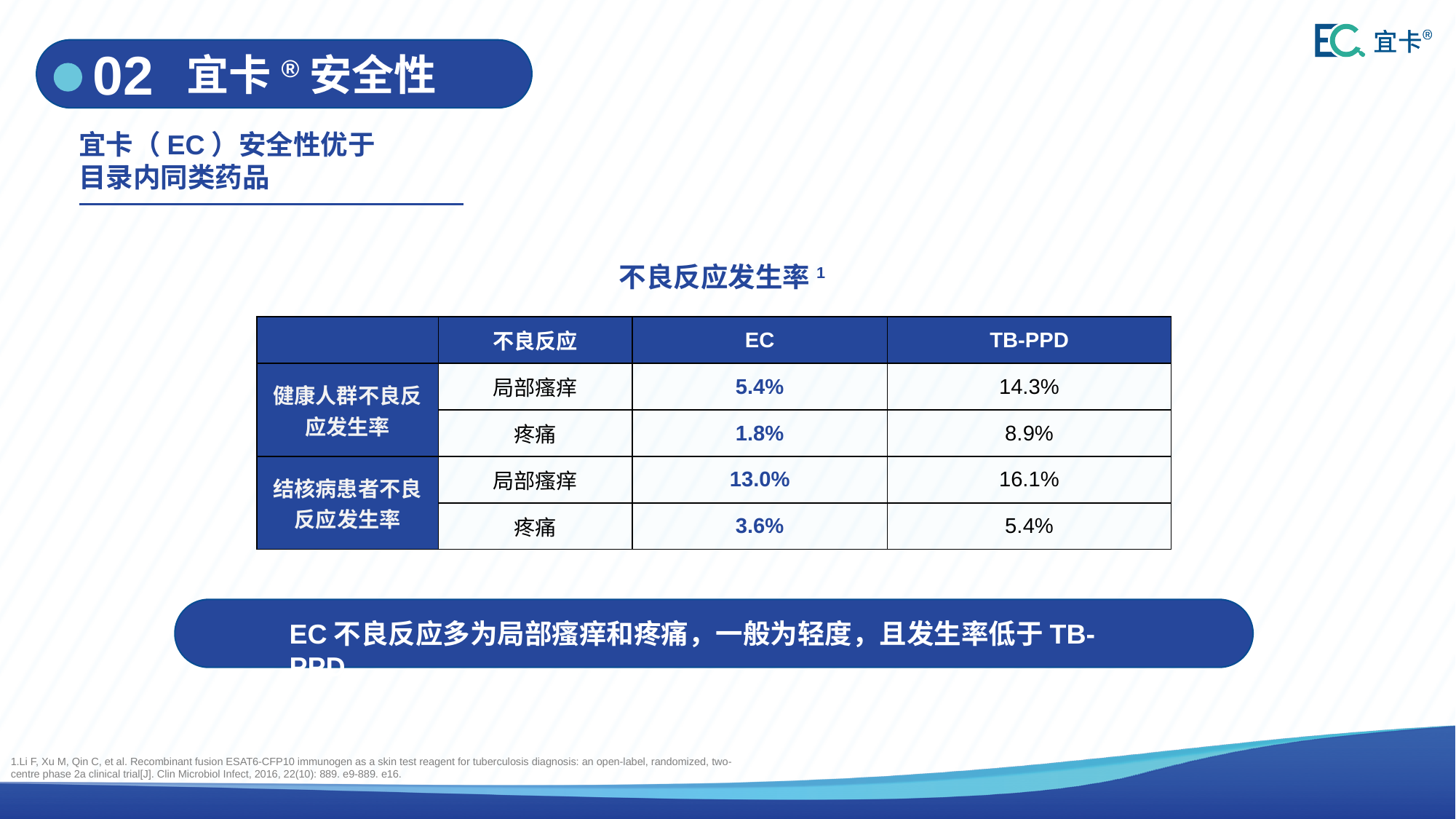

02

宜卡®安全性

01
宜卡（EC）安全性优于
目录内同类药品
不良反应发生率1
|  | 不良反应 | EC | TB-PPD |
| --- | --- | --- | --- |
| 健康人群不良反应发生率 | 局部瘙痒 | 5.4% | 14.3% |
|  | 疼痛 | 1.8% | 8.9% |
| 结核病患者不良反应发生率 | 局部瘙痒 | 13.0% | 16.1% |
|  | 疼痛 | 3.6% | 5.4% |

EC不良反应多为局部瘙痒和疼痛，一般为轻度，且发生率低于TB-PPD。
1.Li F, Xu M, Qin C, et al. Recombinant fusion ESAT6-CFP10 immunogen as a skin test reagent for tuberculosis diagnosis: an open-label, randomized, two-centre phase 2a clinical trial[J]. Clin Microbiol Infect, 2016, 22(10): 889. e9-889. e16.